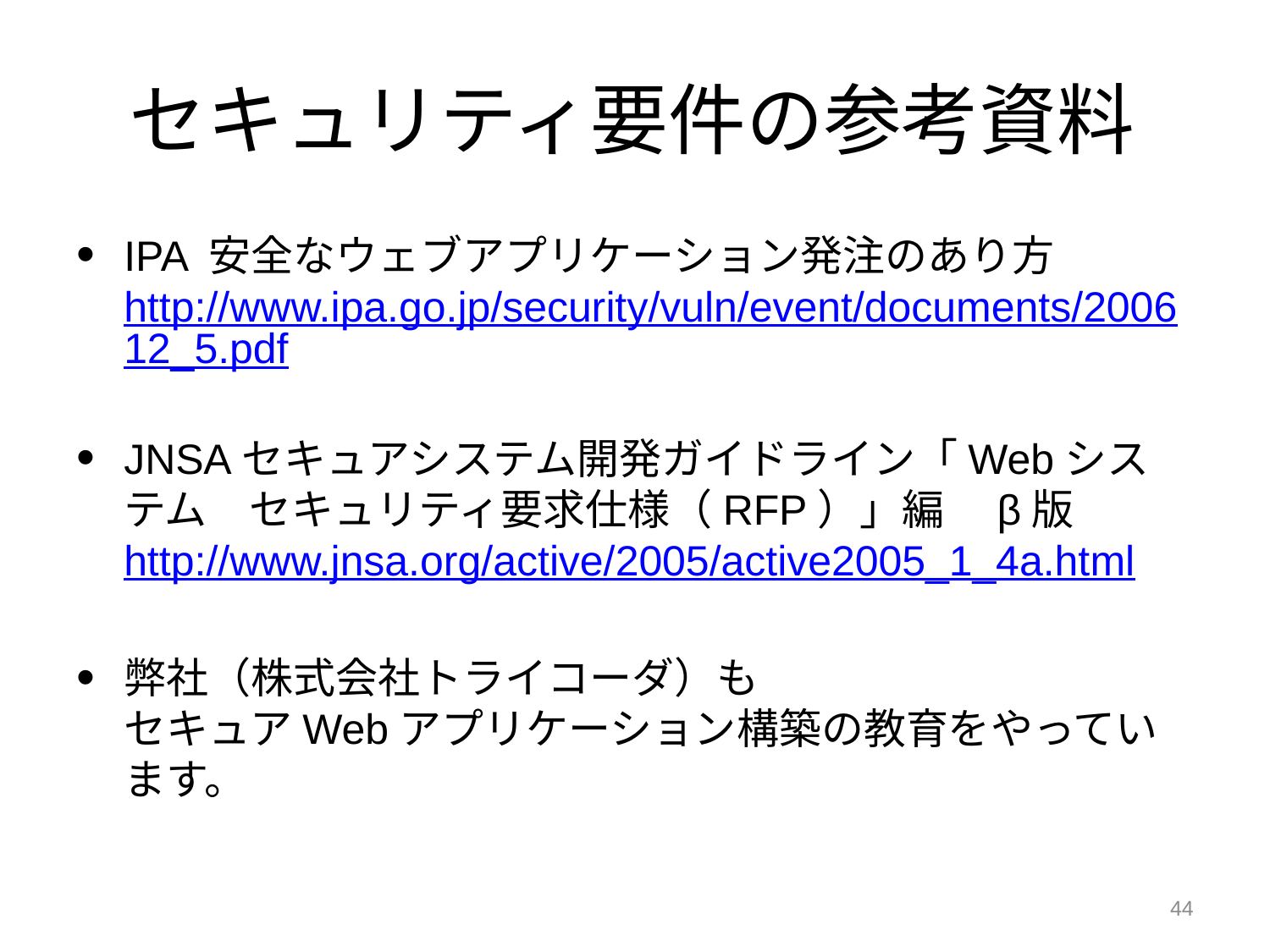

# セキュリティ要件の参考資料
IPA 安全なウェブアプリケーション発注のあり方
http://www.ipa.go.jp/security/vuln/event/documents/200612_5.pdf
JNSAセキュアシステム開発ガイドライン「Webシステム　セキュリティ要求仕様（RFP）」編　β版
http://www.jnsa.org/active/2005/active2005_1_4a.html

弊社（株式会社トライコーダ）も
セキュアWebアプリケーション構築の教育をやっています。
44